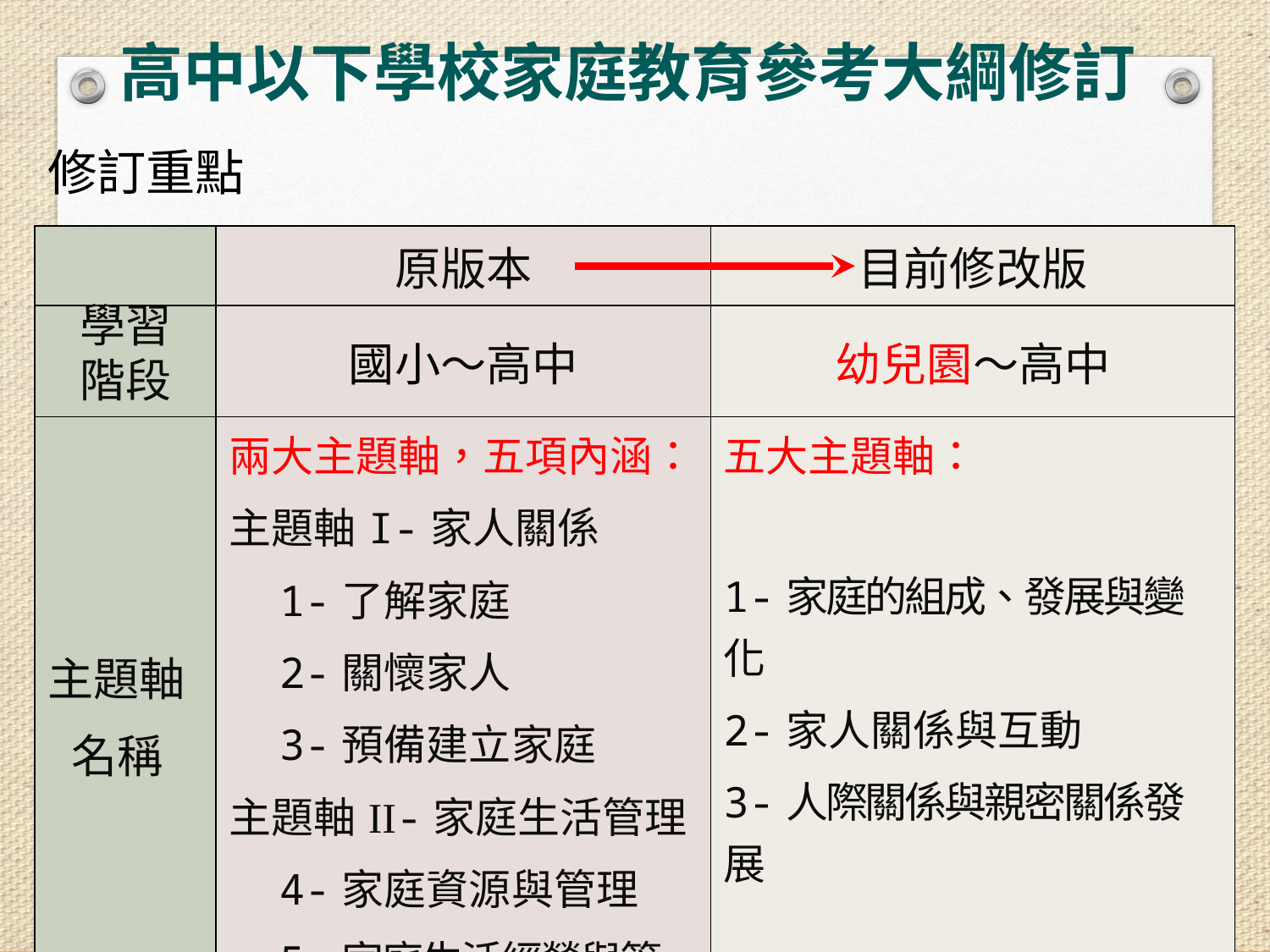

高中以下學校家庭教育參考大綱修訂
修訂重點
|  | 原版本 | 目前修改版 |
| --- | --- | --- |
| 學習 階段 | 國小～高中 | 幼兒園～高中 |
| 主題軸 名稱 | 兩大主題軸，五項內涵： 主題軸I-家人關係 1-了解家庭 2-關懷家人 3-預備建立家庭 主題軸II-家庭生活管理 4-家庭資源與管理 5-家庭生活經營與管理 | 五大主題軸： 1-家庭的組成、發展與變化 2-家人關係與互動 3-人際關係與親密關係發展 4-家庭資源管理與消費決策 5-家庭活動與社區參與 |